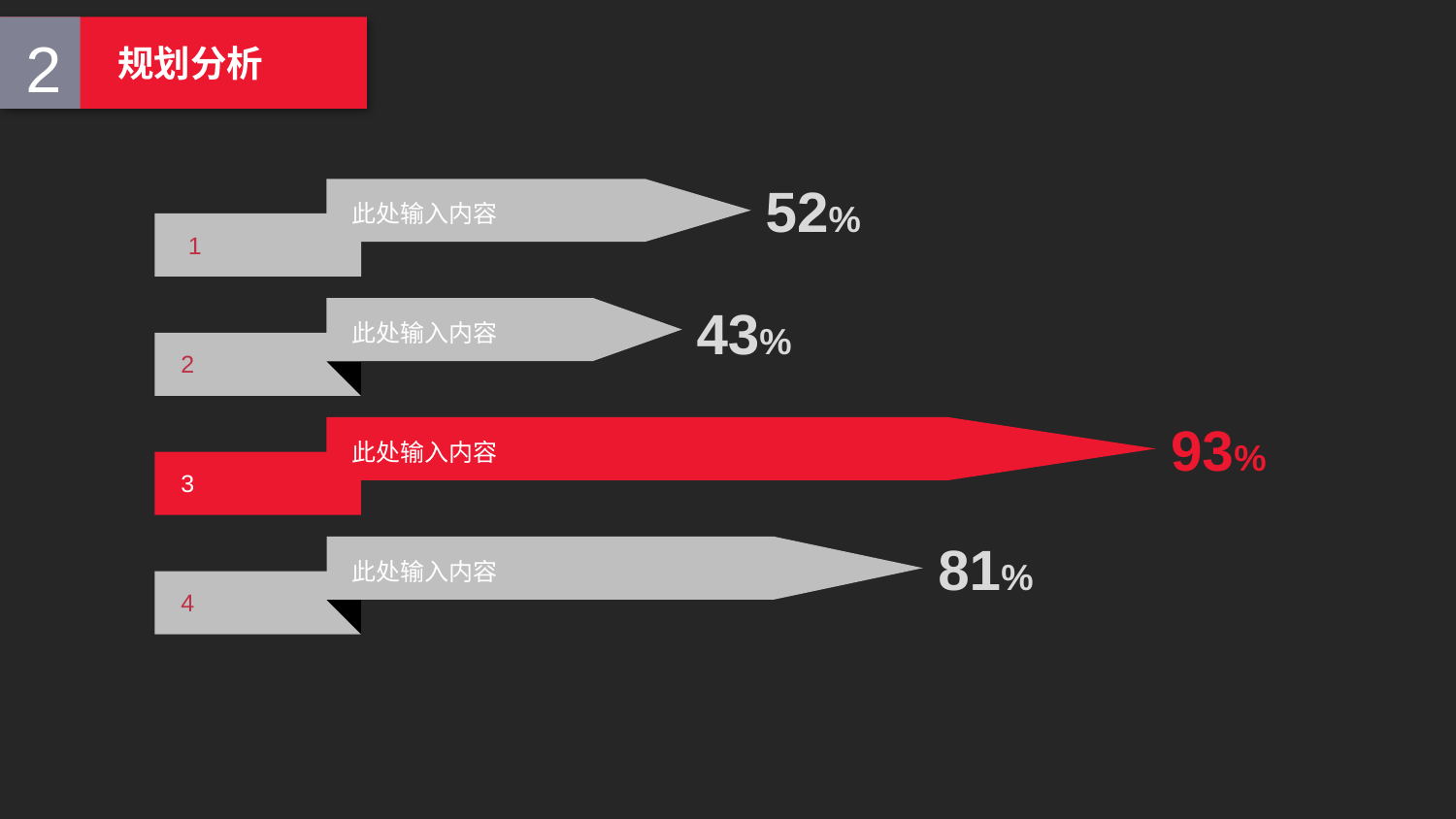

规划分析
2
52%

此处输入内容

 1

43%

此处输入内容

2

93%

此处输入内容

3

81%

此处输入内容

4